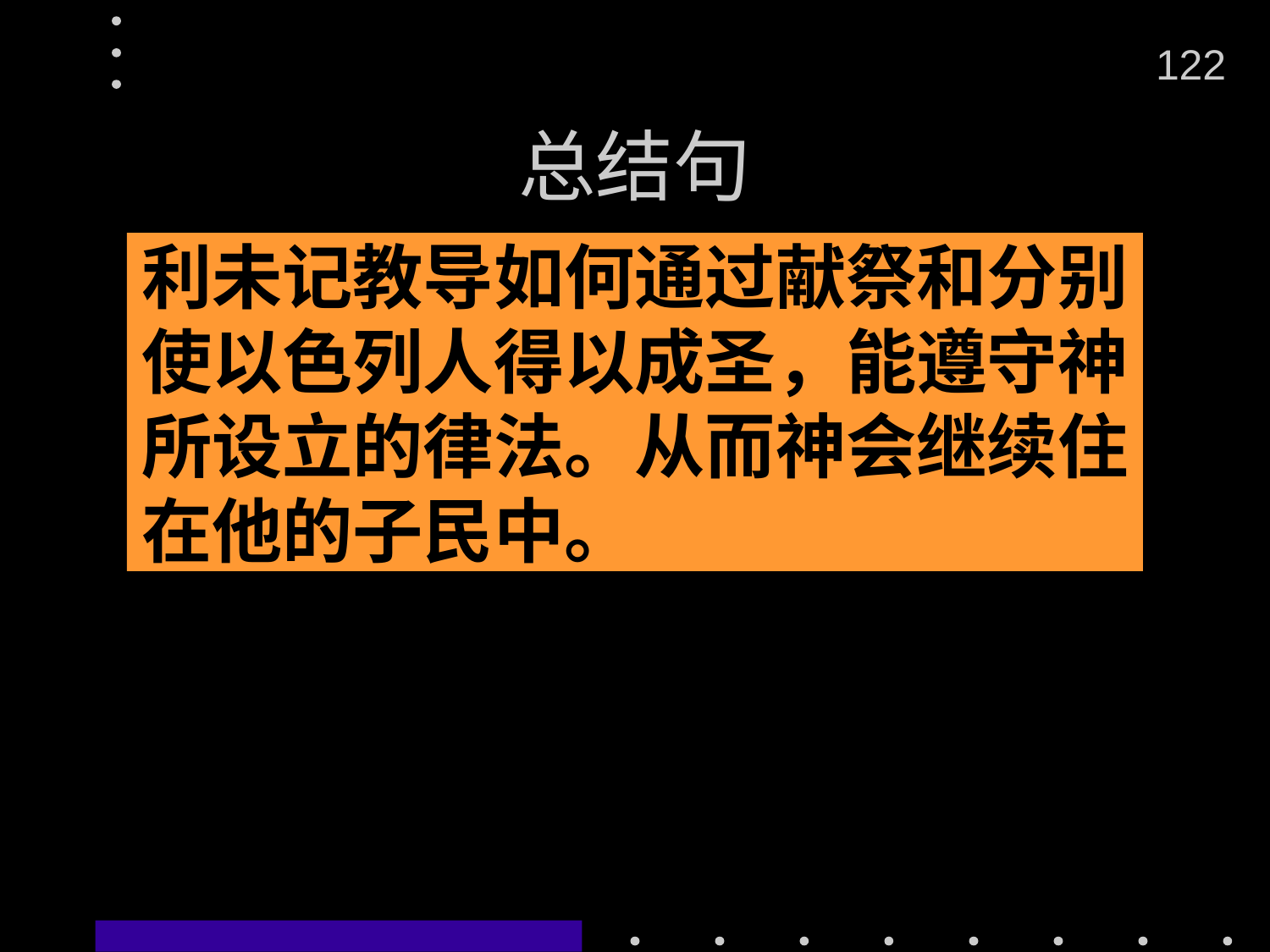

122
# 总结句
利未记教导如何通过献祭和分别使以色列人得以成圣，能遵守神所设立的律法。从而神会继续住在他的子民中。